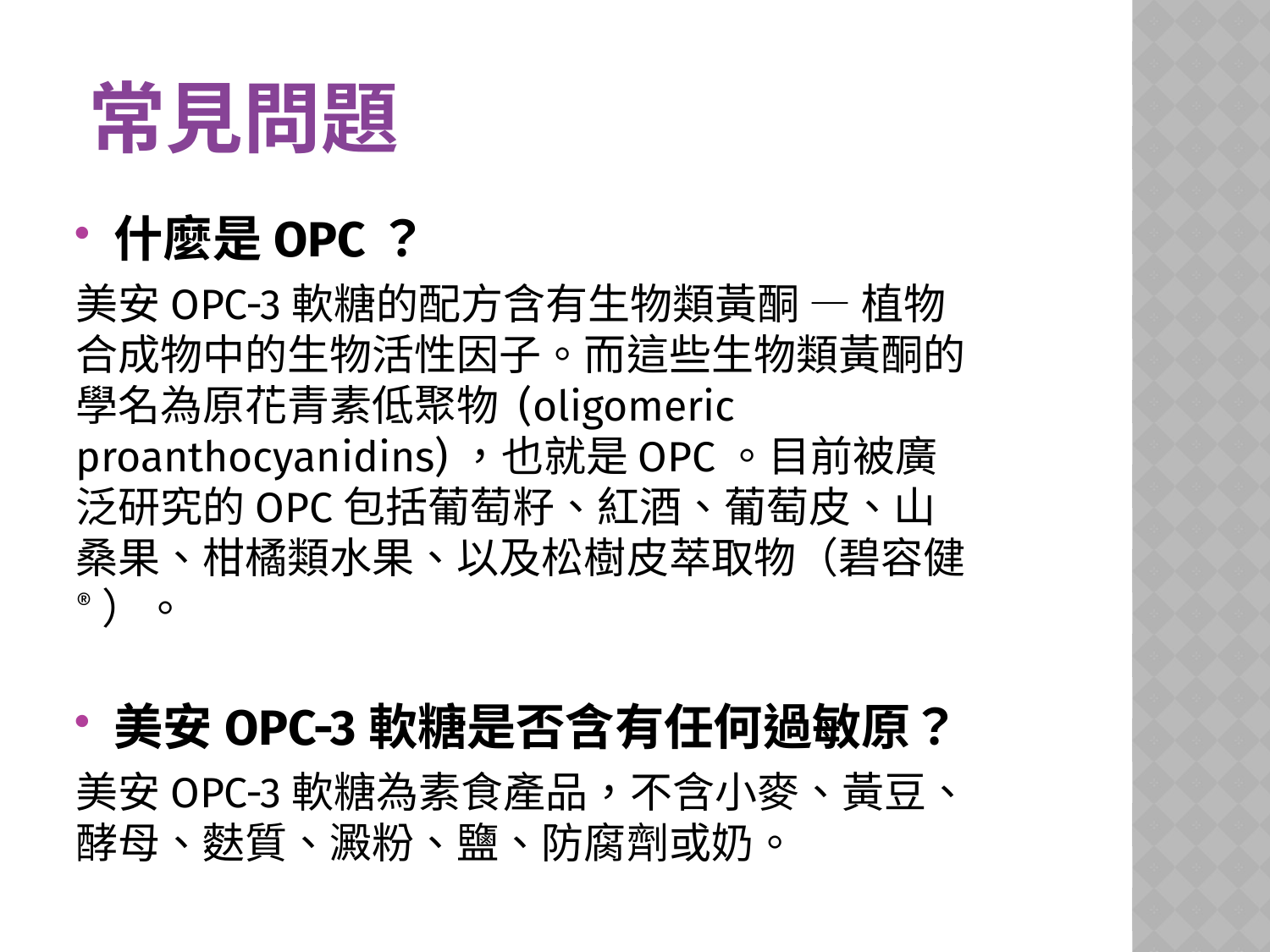

常見問題
什麼是OPC？
美安OPC-3軟糖的配方含有生物類黃酮 — 植物合成物中的生物活性因子。而這些生物類黃酮的學名為原花青素低聚物 (oligomeric proanthocyanidins)，也就是OPC。目前被廣泛研究的OPC包括葡萄籽、紅酒、葡萄皮、山桑果、柑橘類水果、以及松樹皮萃取物（碧容健®）。

美安OPC-3軟糖是否含有任何過敏原？
美安OPC-3軟糖為素食產品，不含小麥、黃豆、酵母、麩質、澱粉、鹽、防腐劑或奶。